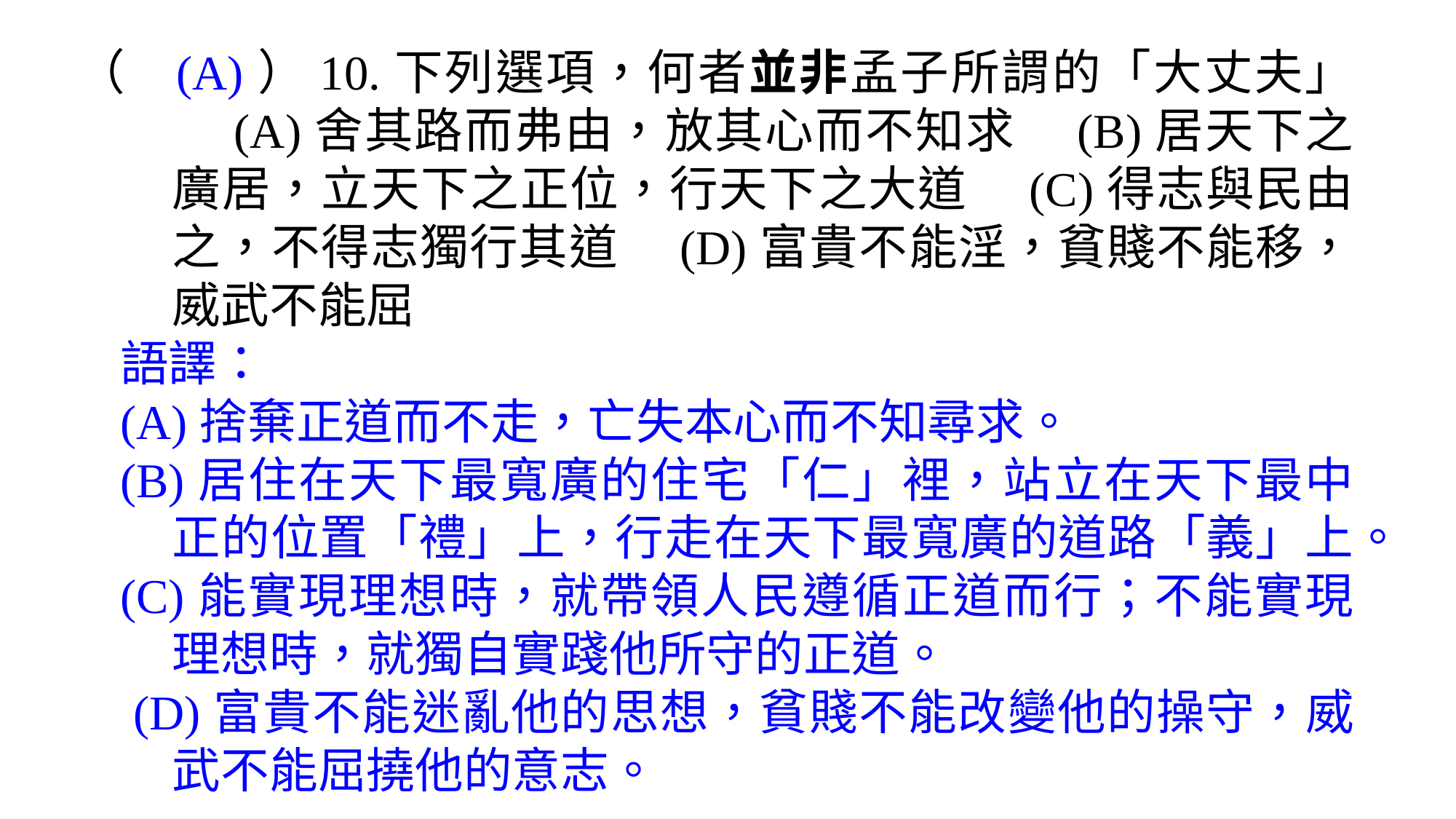

（	(A)）10.下列選項，何者並非孟子所謂的「大丈夫」　(A)舍其路而弗由，放其心而不知求　(B)居天下之廣居，立天下之正位，行天下之大道　(C)得志與民由之，不得志獨行其道　(D)富貴不能淫，貧賤不能移，威武不能屈
語譯：
(A)捨棄正道而不走，亡失本心而不知尋求。
(B)居住在天下最寬廣的住宅「仁」裡，站立在天下最中正的位置「禮」上，行走在天下最寬廣的道路「義」上。
(C)能實現理想時，就帶領人民遵循正道而行；不能實現理想時，就獨自實踐他所守的正道。
 (D)富貴不能迷亂他的思想，貧賤不能改變他的操守，威武不能屈撓他的意志。